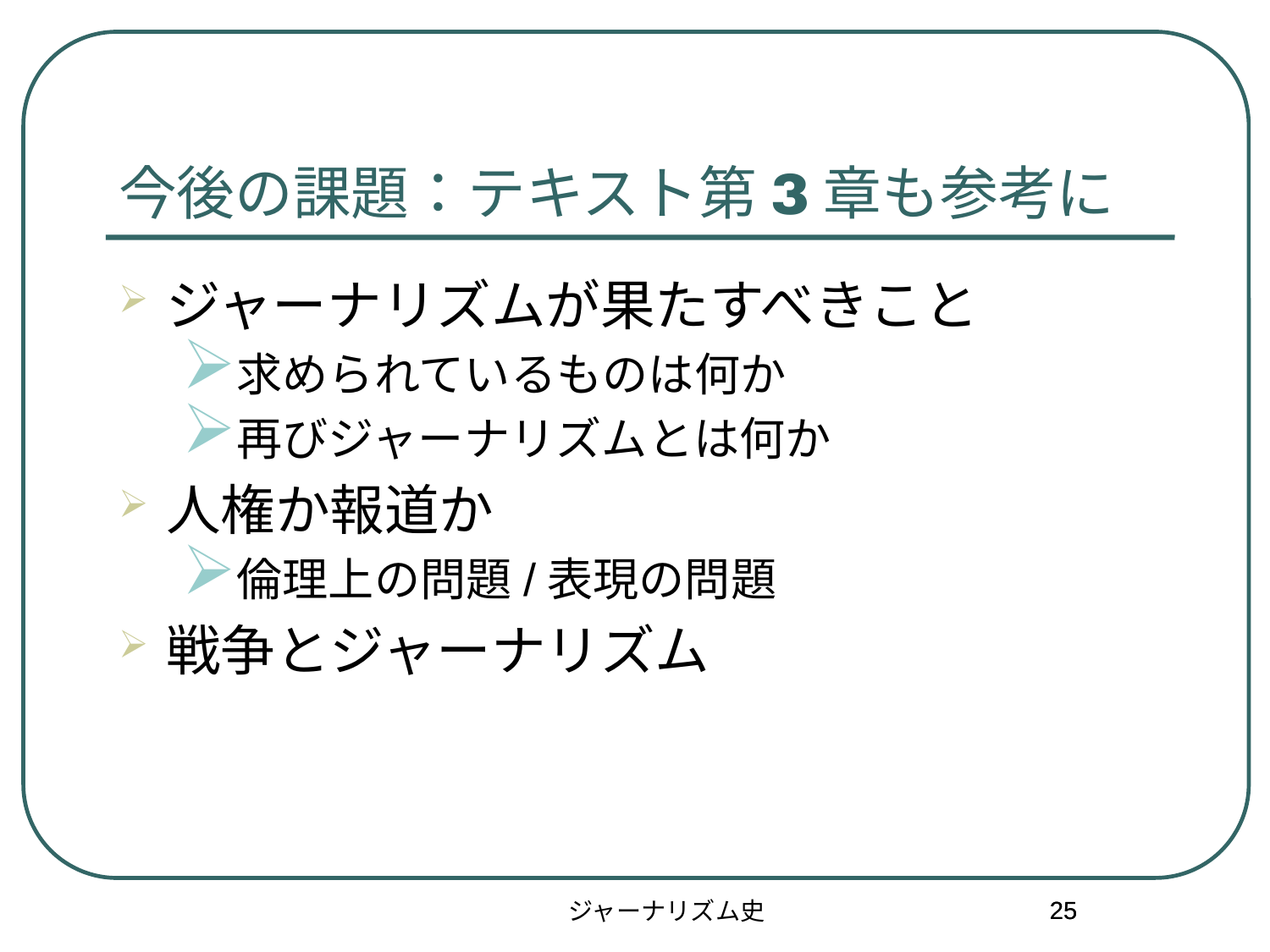

今後の課題：テキスト第3章も参考に
ジャーナリズムが果たすべきこと
求められているものは何か
再びジャーナリズムとは何か
人権か報道か
倫理上の問題/表現の問題
戦争とジャーナリズム

25
25
ジャーナリズム史